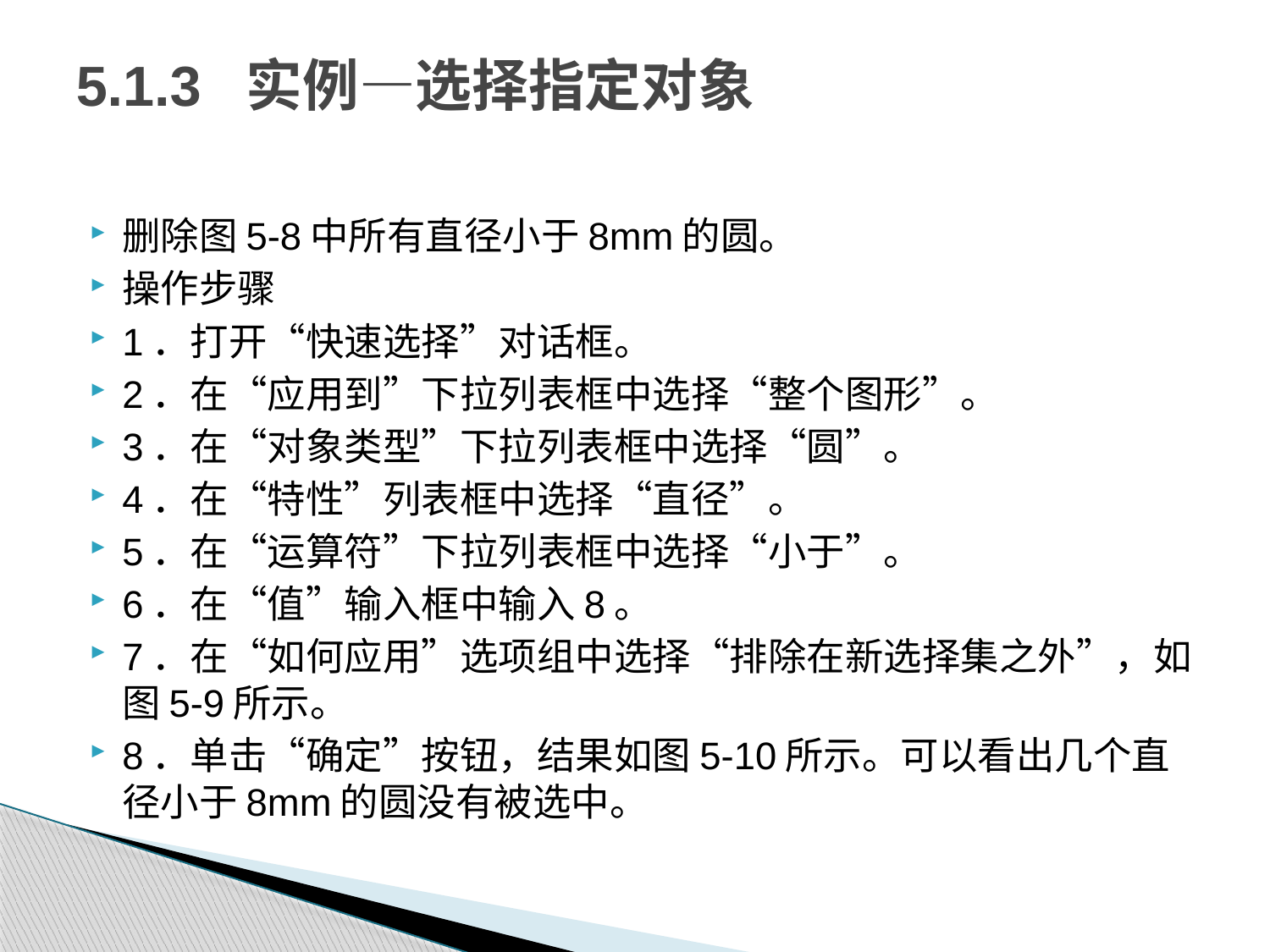

# 5.1.3  实例—选择指定对象
删除图5-8中所有直径小于8mm的圆。
操作步骤
1．打开“快速选择”对话框。
2．在“应用到”下拉列表框中选择“整个图形”。
3．在“对象类型”下拉列表框中选择“圆”。
4．在“特性”列表框中选择“直径”。
5．在“运算符”下拉列表框中选择“小于”。
6．在“值”输入框中输入8。
7．在“如何应用”选项组中选择“排除在新选择集之外”，如图5-9所示。
8．单击“确定”按钮，结果如图5-10所示。可以看出几个直径小于8mm的圆没有被选中。